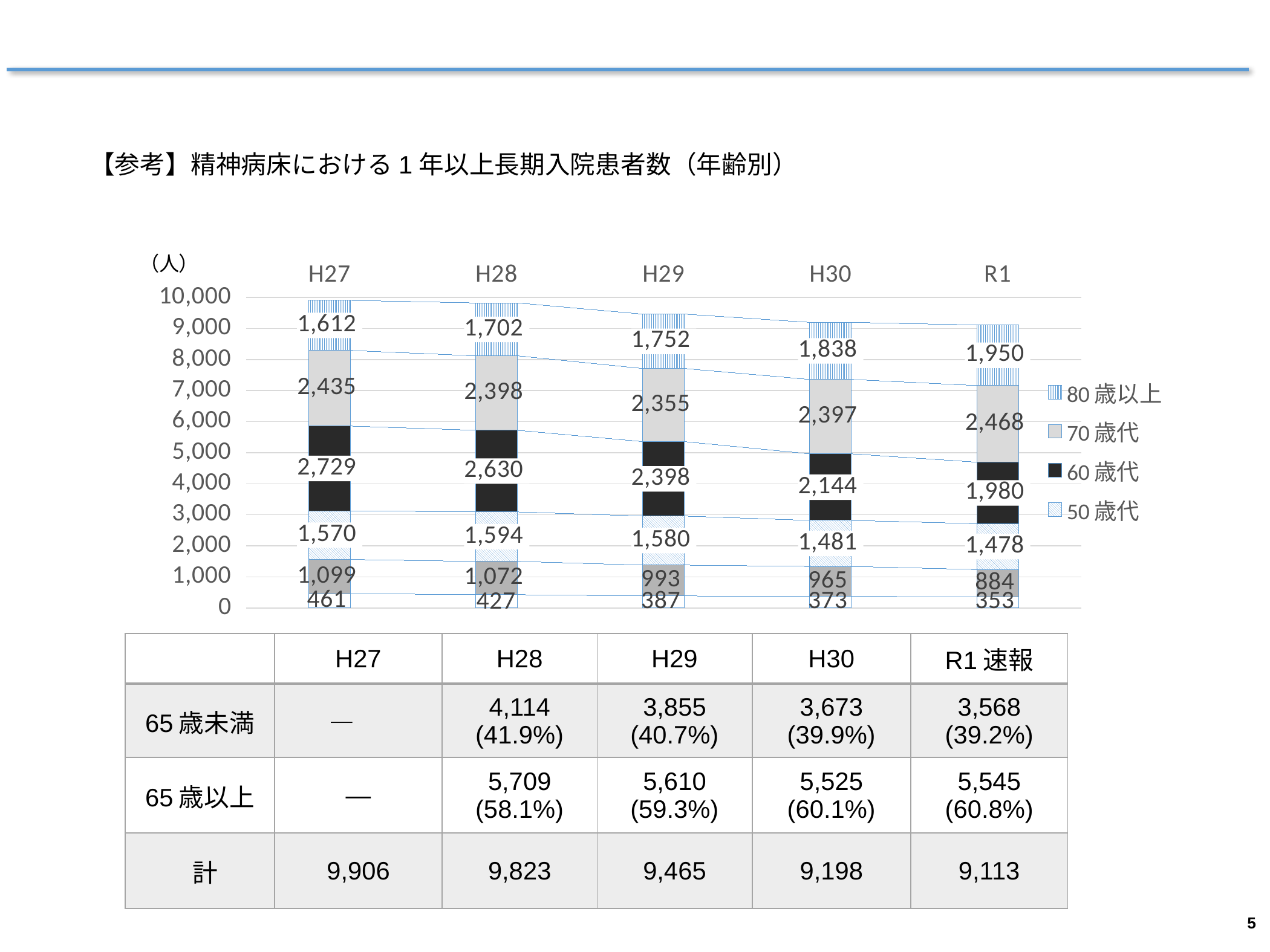

【参考】精神病床における1年以上長期入院患者数（年齢別）

### Chart

| Category | 40歳未満 | 40歳代 | 50歳代 | 60歳代 | 70歳代 | 80歳以上 |
|---|---|---|---|---|---|---|
| H27 | 461.0 | 1099.0 | 1570.0 | 2729.0 | 2435.0 | 1612.0 |
| H28 | 427.0 | 1072.0 | 1594.0 | 2630.0 | 2398.0 | 1702.0 |
| H29 | 387.0 | 993.0 | 1580.0 | 2398.0 | 2355.0 | 1752.0 |
| H30 | 373.0 | 965.0 | 1481.0 | 2144.0 | 2397.0 | 1838.0 |
| R1 | 353.0 | 884.0 | 1478.0 | 1980.0 | 2468.0 | 1950.0 |
|  | H27 | H28 | H29 | H30 | R1速報 |
| --- | --- | --- | --- | --- | --- |
| 65歳未満 | ― | 4,114 (41.9%) | 3,855 (40.7%) | 3,673 (39.9%) | 3,568 (39.2%) |
| 65歳以上 | ― | 5,709 (58.1%) | 5,610 (59.3%) | 5,525 (60.1%) | 5,545 (60.8%) |
| 計 | 9,906 | 9,823 | 9,465 | 9,198 | 9,113 |
5